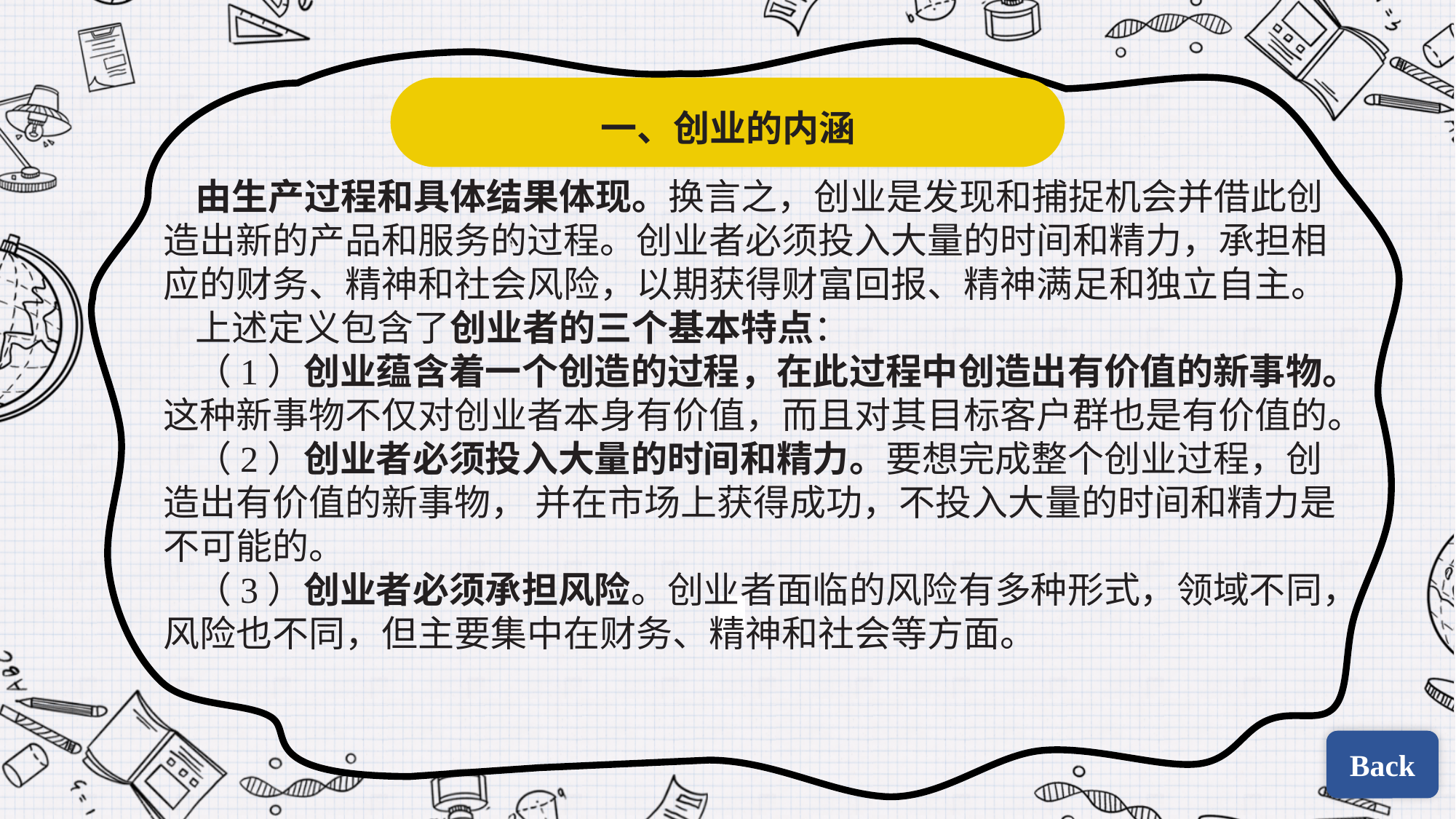

一、创业的内涵
由生产过程和具体结果体现。换言之，创业是发现和捕捉机会并借此创造出新的产品和服务的过程。创业者必须投入大量的时间和精力，承担相应的财务、精神和社会风险，以期获得财富回报、精神满足和独立自主。
上述定义包含了创业者的三个基本特点：
（1）创业蕴含着一个创造的过程，在此过程中创造出有价值的新事物。这种新事物不仅对创业者本身有价值，而且对其目标客户群也是有价值的。
（2）创业者必须投入大量的时间和精力。要想完成整个创业过程，创造出有价值的新事物， 并在市场上获得成功，不投入大量的时间和精力是不可能的。
（3）创业者必须承担风险。创业者面临的风险有多种形式，领域不同，风险也不同，但主要集中在财务、精神和社会等方面。

|  |  |
| --- | --- |
|  |  |

Back